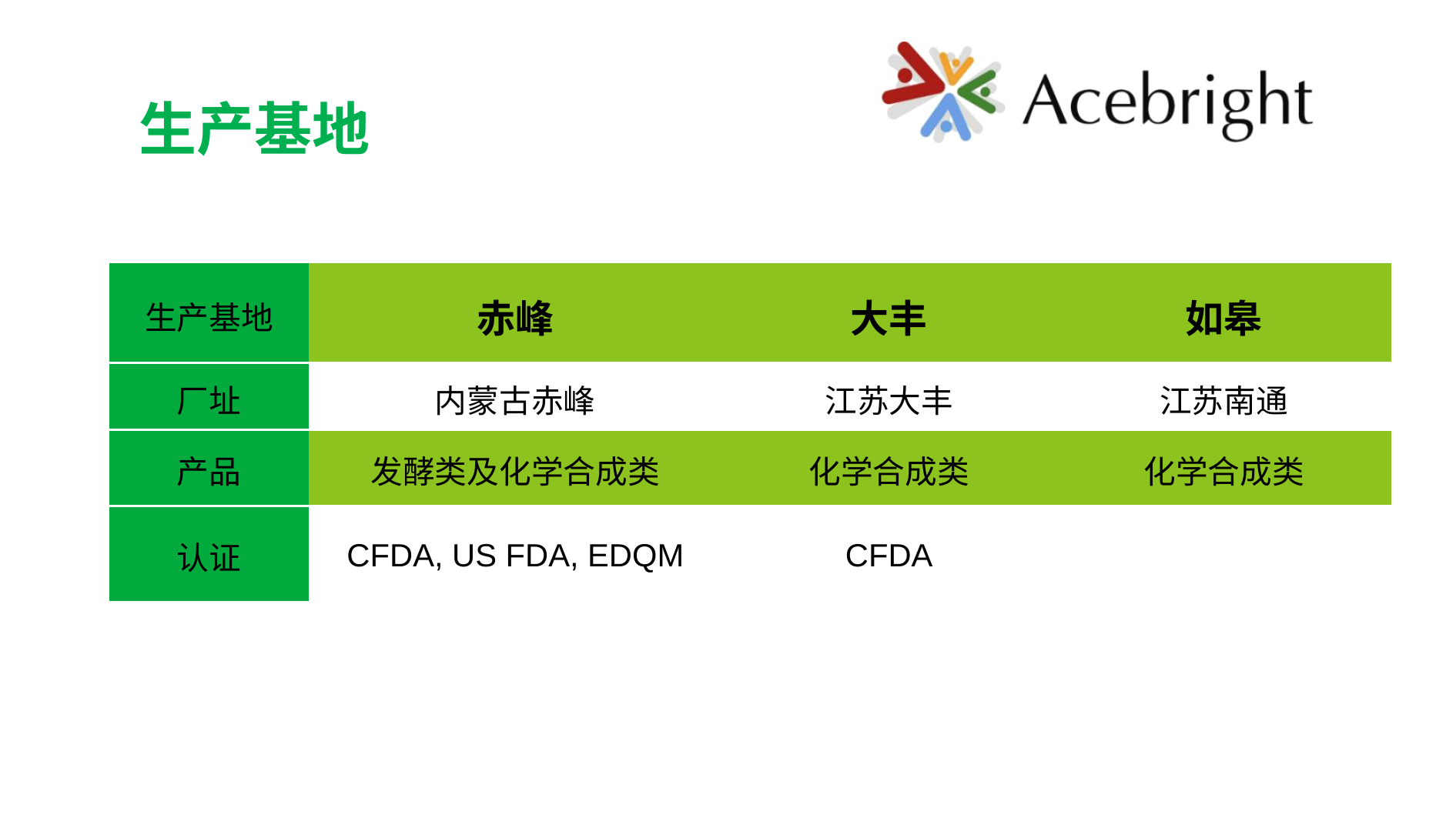

# 生产基地
| 生产基地 | 赤峰 | 大丰 | 如皋 |
| --- | --- | --- | --- |
| 厂址 | 内蒙古赤峰 | 江苏大丰 | 江苏南通 |
| 产品 | 发酵类及化学合成类 | 化学合成类 | 化学合成类 |
| 认证 | CFDA, US FDA, EDQM | CFDA |  |